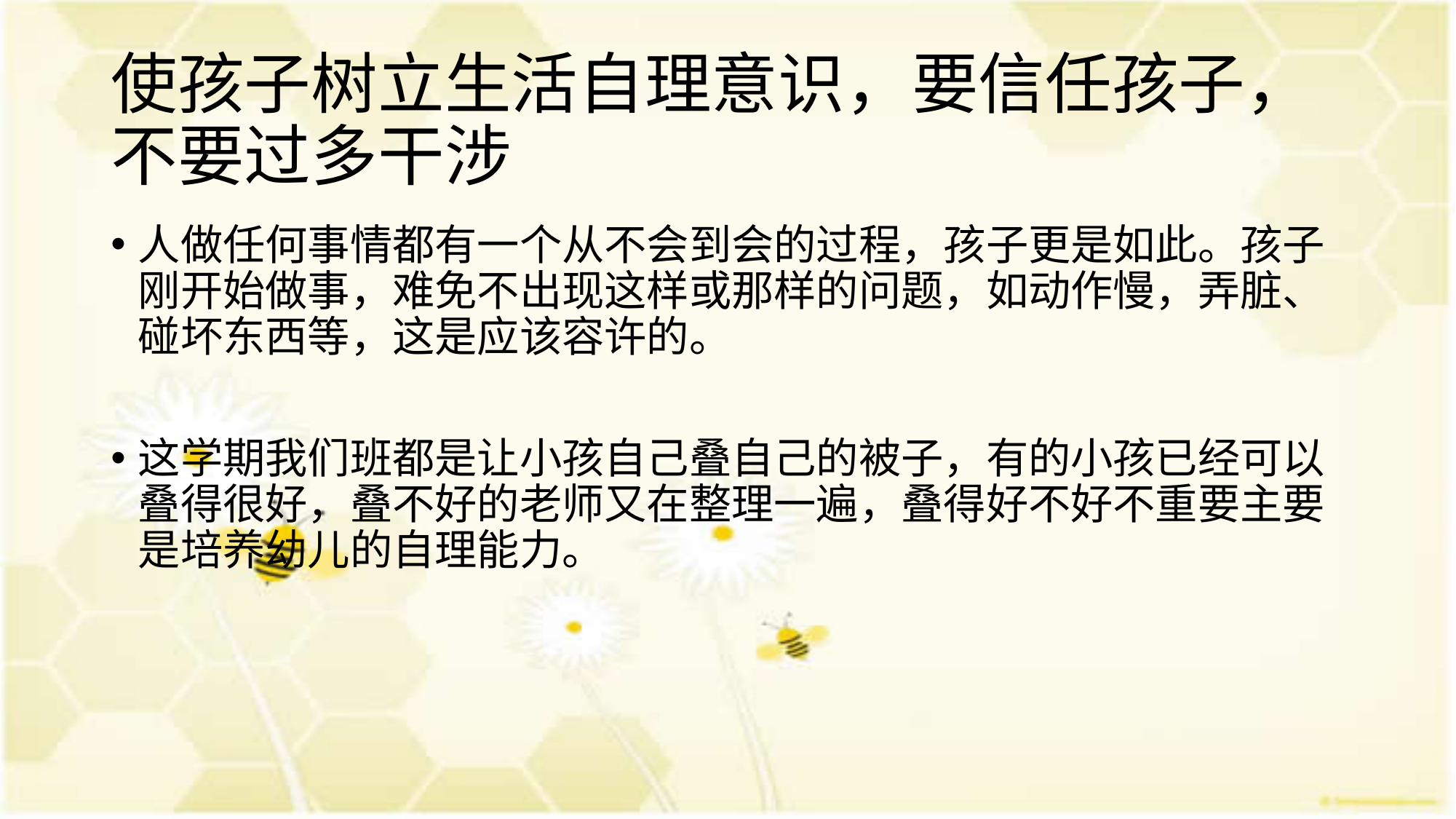

# 使孩子树立生活自理意识，要信任孩子，不要过多干涉
人做任何事情都有一个从不会到会的过程，孩子更是如此。孩子刚开始做事，难免不出现这样或那样的问题，如动作慢，弄脏、碰坏东西等，这是应该容许的。

这学期我们班都是让小孩自己叠自己的被子，有的小孩已经可以叠得很好，叠不好的老师又在整理一遍，叠得好不好不重要主要是培养幼儿的自理能力。